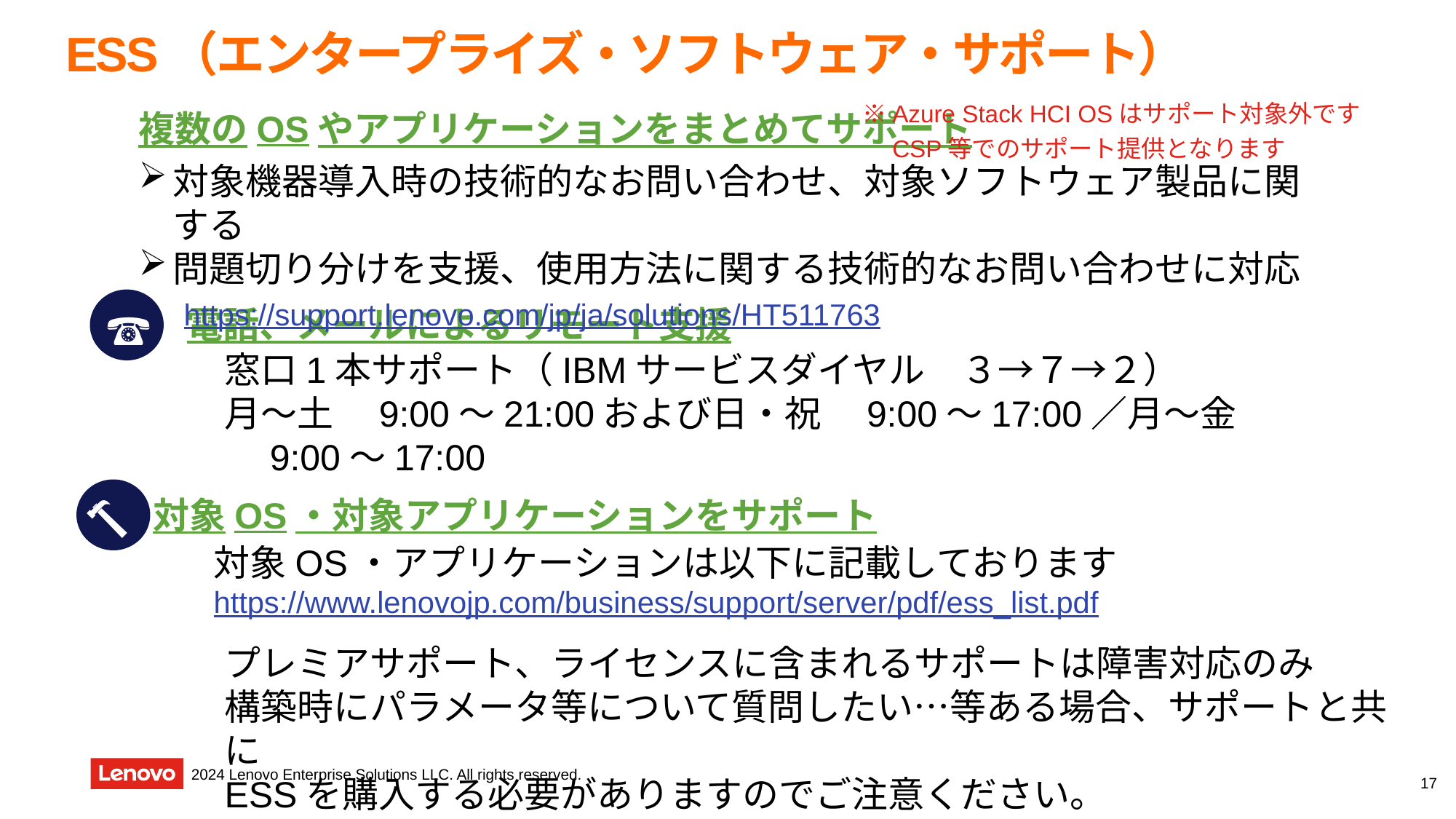

# ESS（エンタープライズ・ソフトウェア・サポート）
　※Azure Stack HCI OSはサポート対象外です
　　CSP等でのサポート提供となります
複数のOSやアプリケーションをまとめてサポート
対象機器導入時の技術的なお問い合わせ、対象ソフトウェア製品に関する
問題切り分けを支援、使用方法に関する技術的なお問い合わせに対応
　https://support.lenovo.com/jp/ja/solutions/HT511763

☎
電話、メールによるリモート支援
窓口1本サポート（IBMサービスダイヤル　３→７→２）
月～土　9:00～21:00および日・祝　9:00～17:00／月～金　9:00～17:00

🔨
対象OS・対象アプリケーションをサポート
対象OS・アプリケーションは以下に記載しております
https://www.lenovojp.com/business/support/server/pdf/ess_list.pdf

プレミアサポート、ライセンスに含まれるサポートは障害対応のみ
構築時にパラメータ等について質問したい…等ある場合、サポートと共に
ESSを購入する必要がありますのでご注意ください。
17